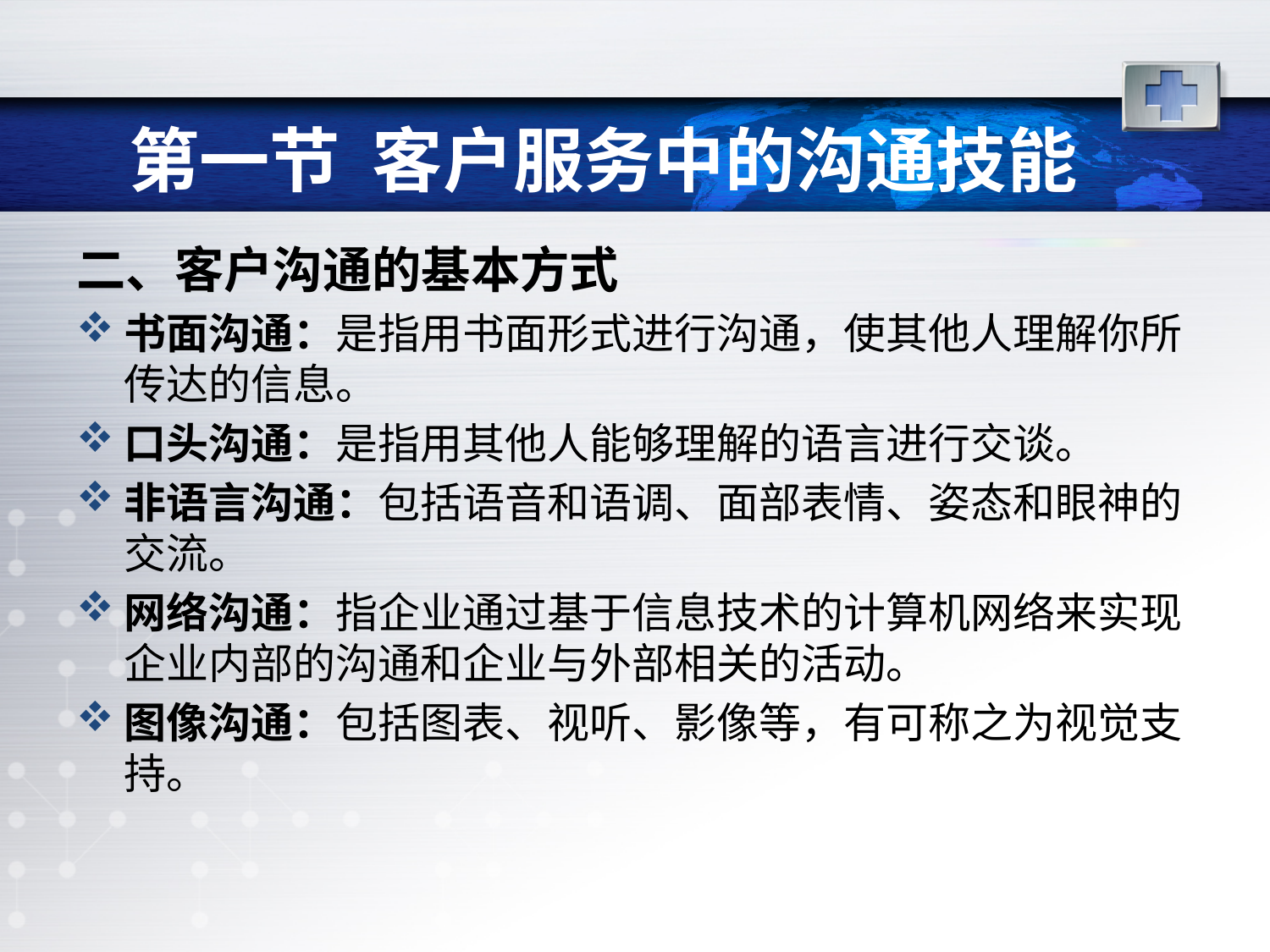

# 第一节  客户服务中的沟通技能
二、客户沟通的基本方式
书面沟通：是指用书面形式进行沟通，使其他人理解你所传达的信息。
口头沟通：是指用其他人能够理解的语言进行交谈。
非语言沟通：包括语音和语调、面部表情、姿态和眼神的交流。
网络沟通：指企业通过基于信息技术的计算机网络来实现企业内部的沟通和企业与外部相关的活动。
图像沟通：包括图表、视听、影像等，有可称之为视觉支持。